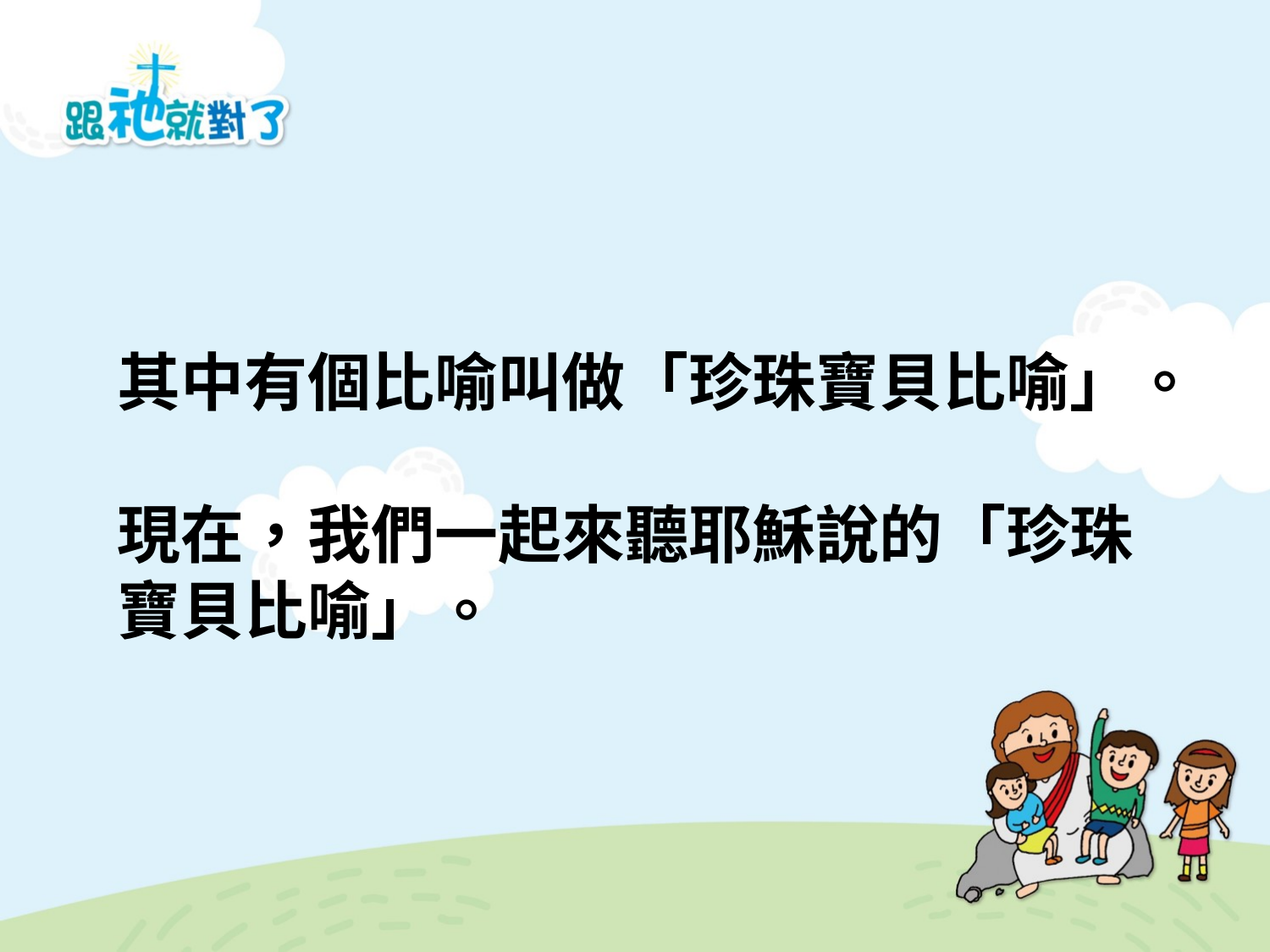

其中有個比喻叫做「珍珠寶貝比喻」。

現在，我們一起來聽耶穌說的「珍珠寶貝比喻」。